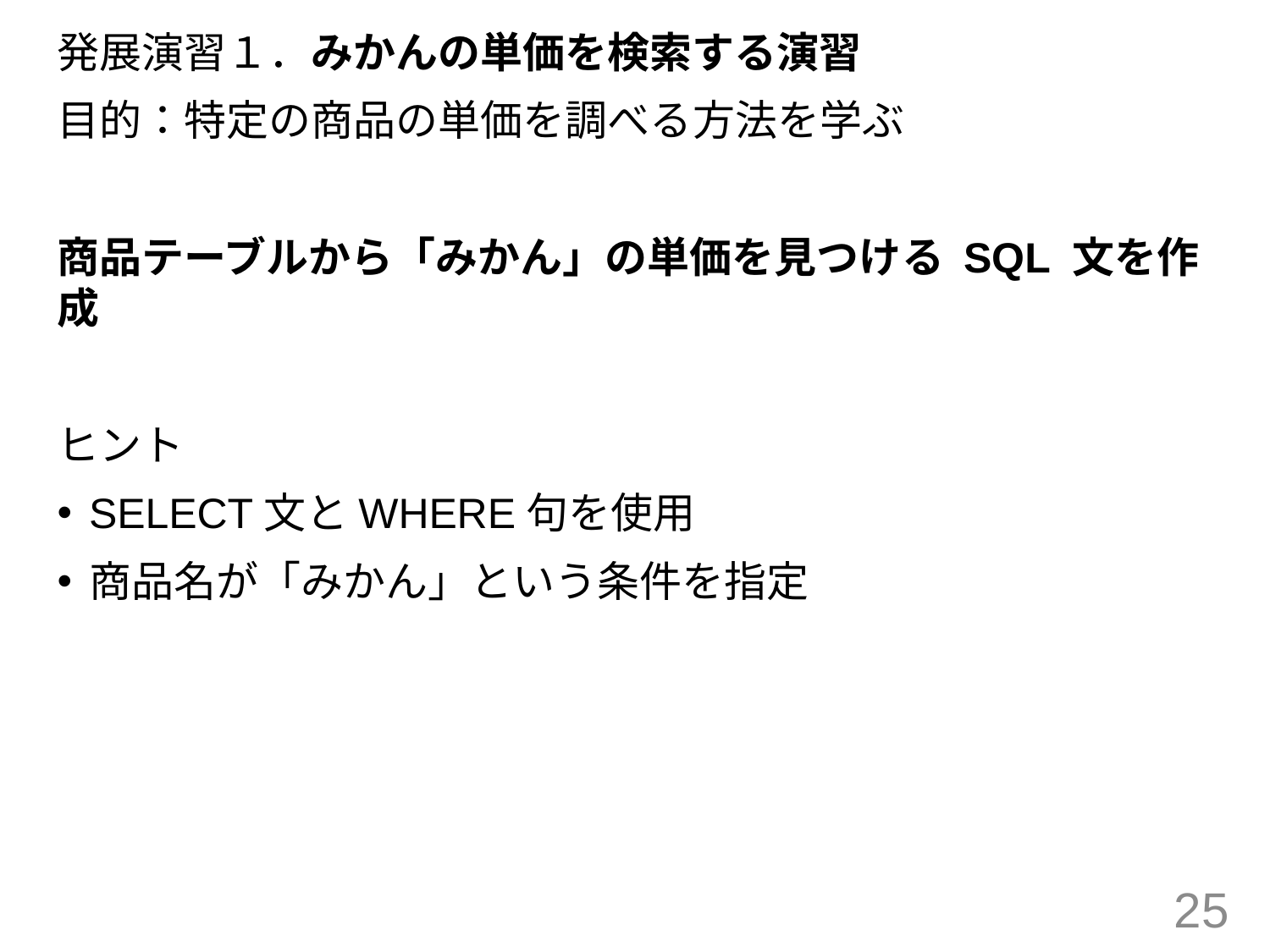

発展演習１．みかんの単価を検索する演習
目的：特定の商品の単価を調べる方法を学ぶ

商品テーブルから「みかん」の単価を見つける SQL 文を作成

ヒント
SELECT文とWHERE句を使用
商品名が「みかん」という条件を指定
25